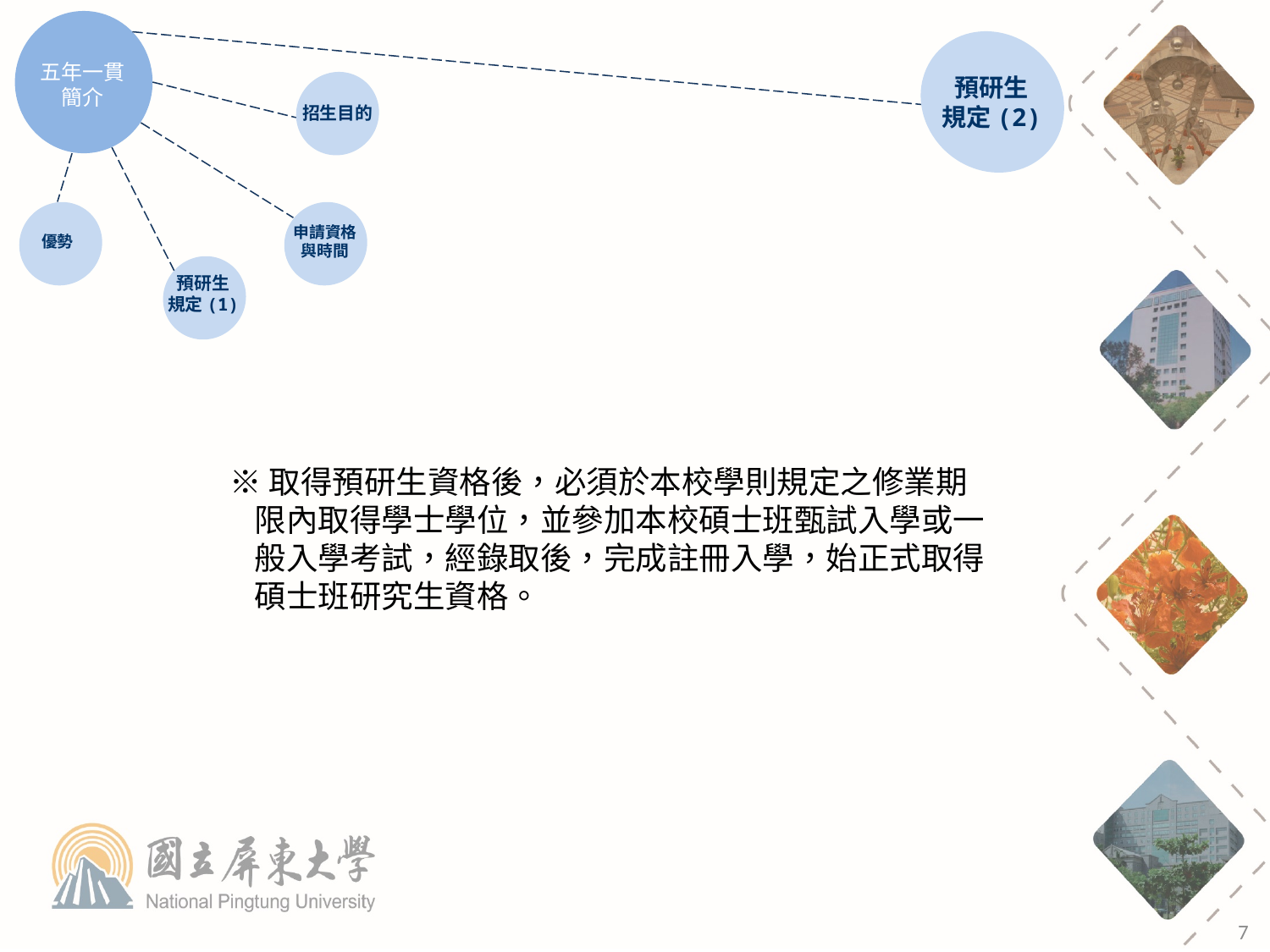

五年一貫
簡介
預研生
規定(2)

招生目的

申請資格
與時間

優勢

預研生
規定(1)
※取得預研生資格後，必須於本校學則規定之修業期限內取得學士學位，並參加本校碩士班甄試入學或一般入學考試，經錄取後，完成註冊入學，始正式取得碩士班研究生資格。
7